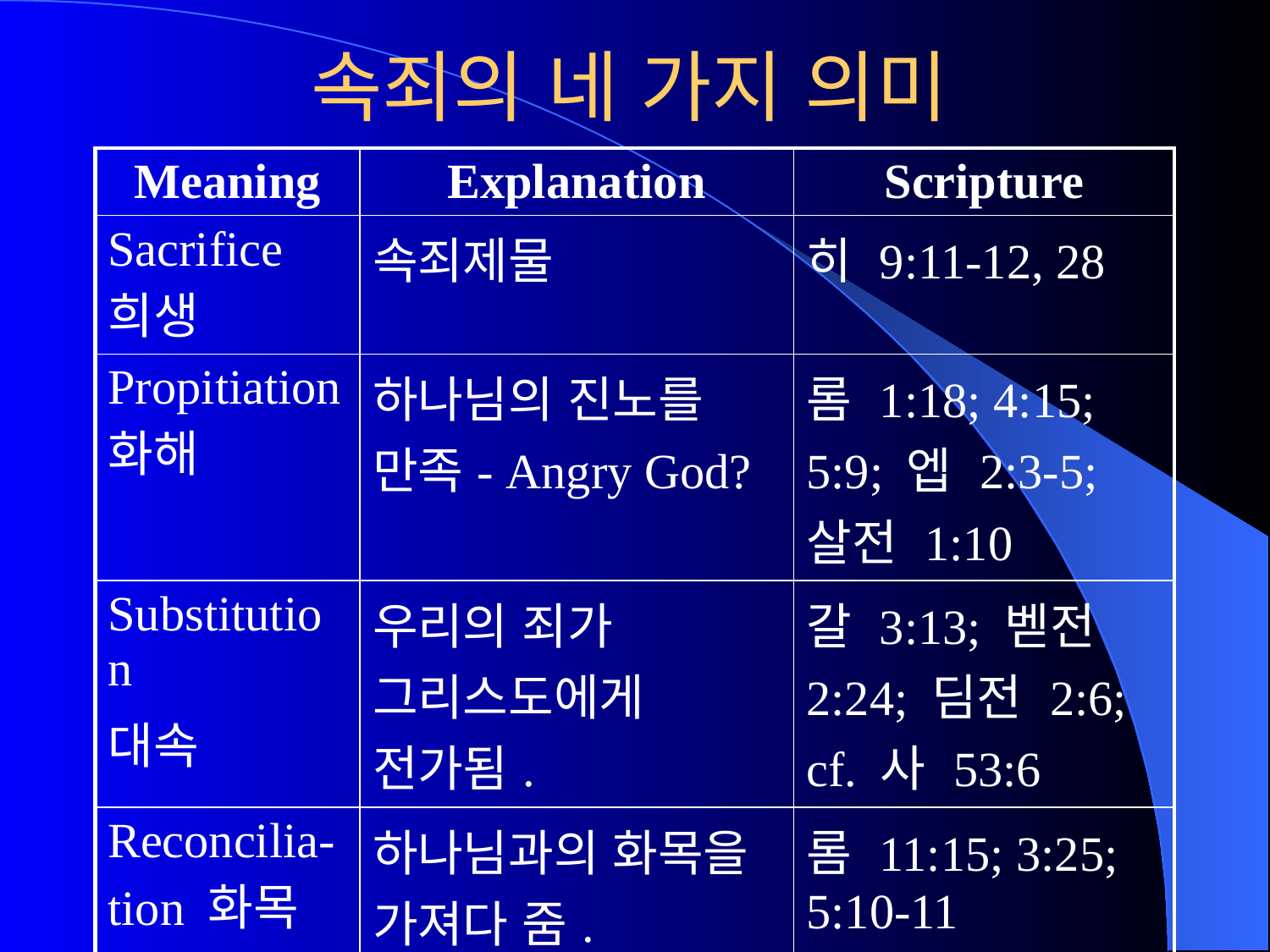

# 속죄의 네 가지 의미
| Meaning | Explanation | Scripture |
| --- | --- | --- |
| Sacrifice 희생 | 속죄제물 | 히 9:11-12, 28 |
| Propitiation화해 | 하나님의 진노를 만족- Angry God? | 롬 1:18; 4:15; 5:9; 엡 2:3-5; 살전 1:10 |
| Substitution 대속 | 우리의 죄가 그리스도에게 전가됨. | 갈 3:13; 벧전 2:24; 딤전 2:6; cf. 사 53:6 |
| Reconcilia-tion 화목 | 하나님과의 화목을 가져다 줌. | 롬 11:15; 3:25; 5:10-11 |